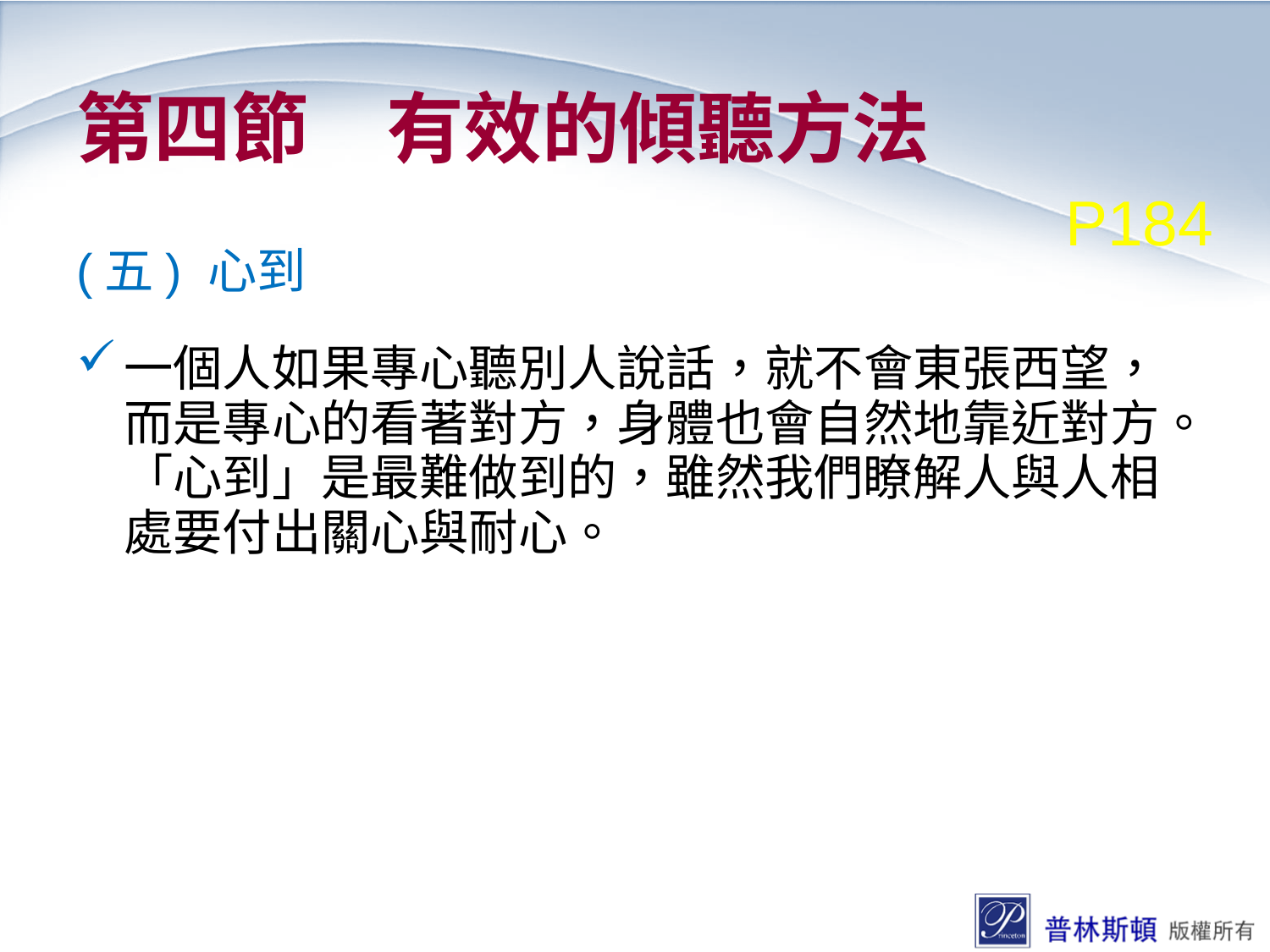

# 第四節　有效的傾聽方法
P184
(五) 心到
一個人如果專心聽別人說話，就不會東張西望，而是專心的看著對方，身體也會自然地靠近對方。「心到」是最難做到的，雖然我們瞭解人與人相處要付出關心與耐心。